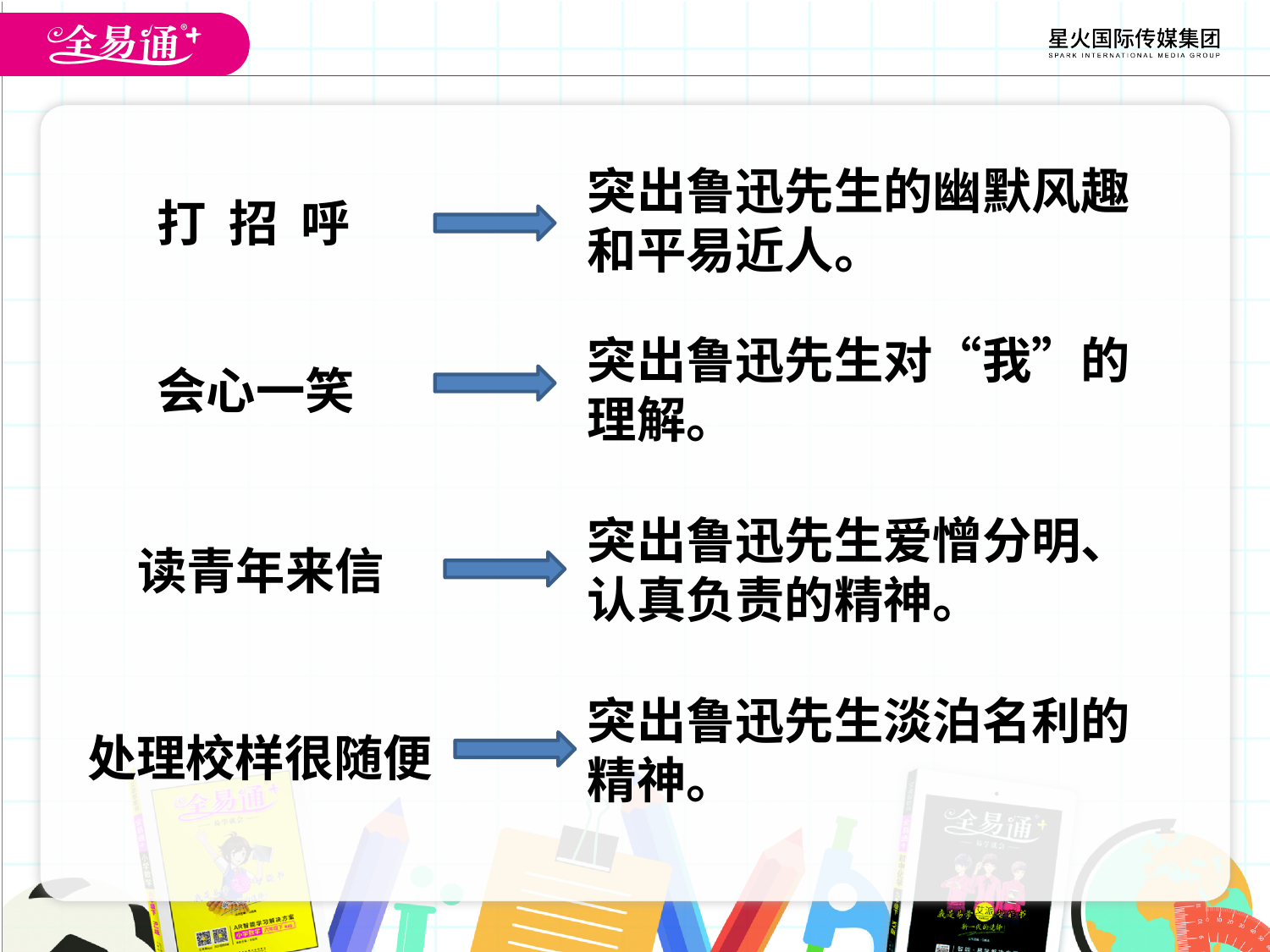

突出鲁迅先生的幽默风趣和平易近人。
打  招  呼

突出鲁迅先生对“我”的理解。
会心一笑

突出鲁迅先生爱憎分明、认真负责的精神。
读青年来信

突出鲁迅先生淡泊名利的精神。
处理校样很随便